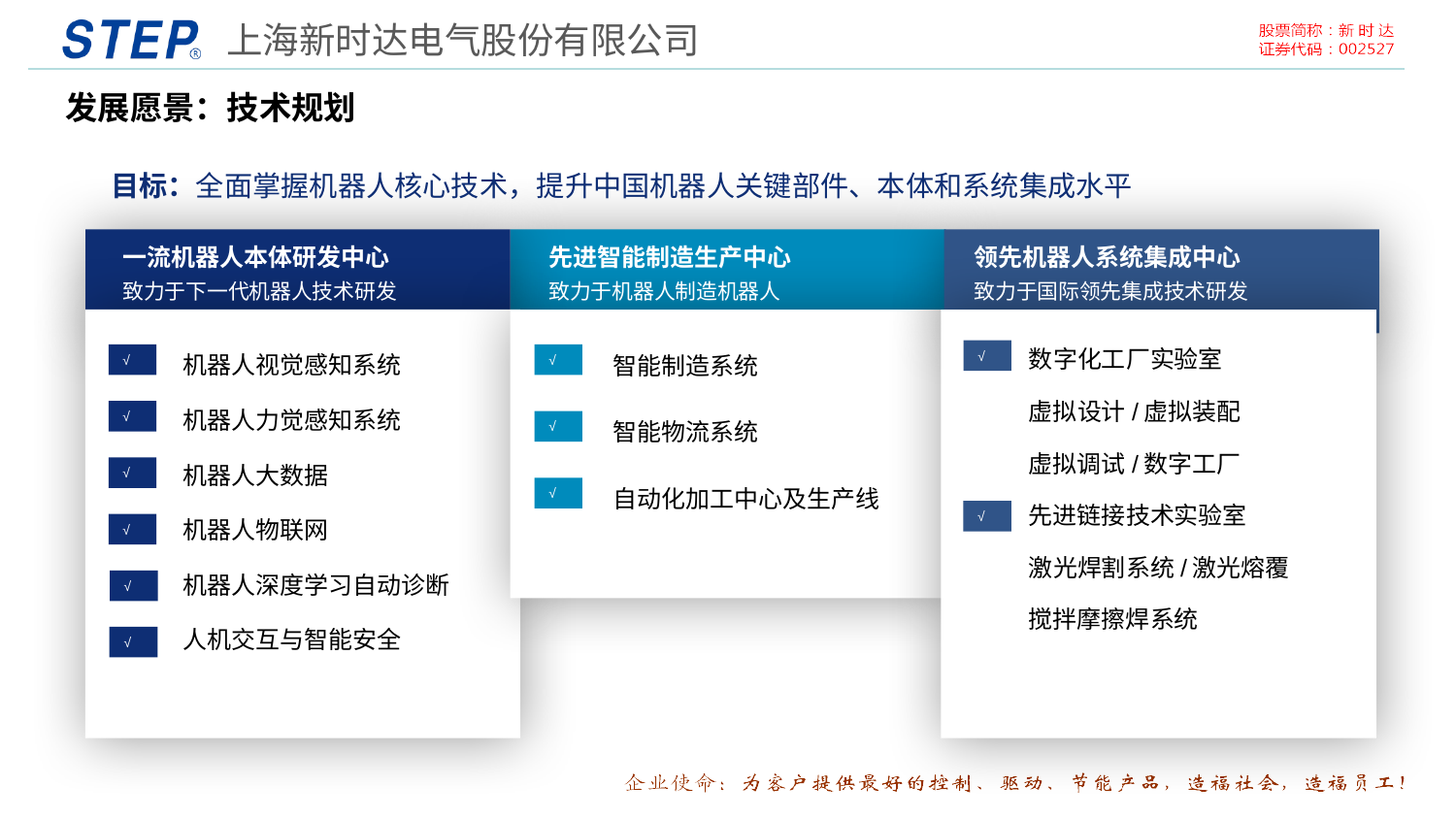

发展愿景：技术规划
目标：全面掌握机器人核心技术，提升中国机器人关键部件、本体和系统集成水平
一流机器人本体研发中心
致力于下一代机器人技术研发
先进智能制造生产中心
致力于机器人制造机器人
领先机器人系统集成中心
致力于国际领先集成技术研发

智能制造系统
智能物流系统
自动化加工中心及生产线
数字化工厂实验室
虚拟设计/虚拟装配
虚拟调试/数字工厂
先进链接技术实验室
激光焊割系统/激光熔覆
搅拌摩擦焊系统
机器人视觉感知系统
机器人力觉感知系统
机器人大数据
机器人物联网
机器人深度学习自动诊断
人机交互与智能安全
√
√
√
√
√
√
√
√
√
√
√